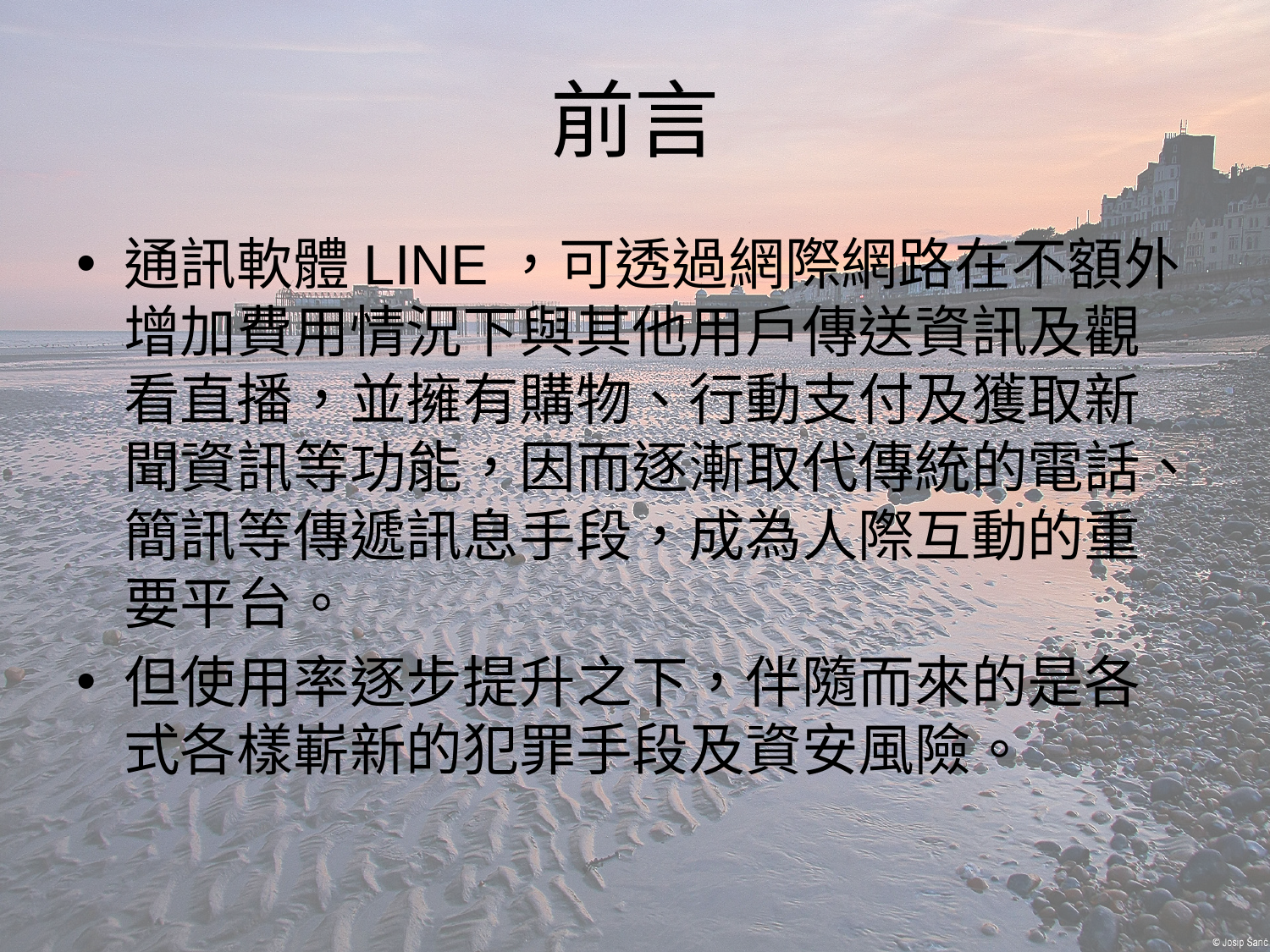

# 前言
通訊軟體LINE，可透過網際網路在不額外增加費用情況下與其他用戶傳送資訊及觀看直播，並擁有購物、行動支付及獲取新聞資訊等功能，因而逐漸取代傳統的電話、簡訊等傳遞訊息手段，成為人際互動的重要平台。
但使用率逐步提升之下，伴隨而來的是各式各樣嶄新的犯罪手段及資安風險。